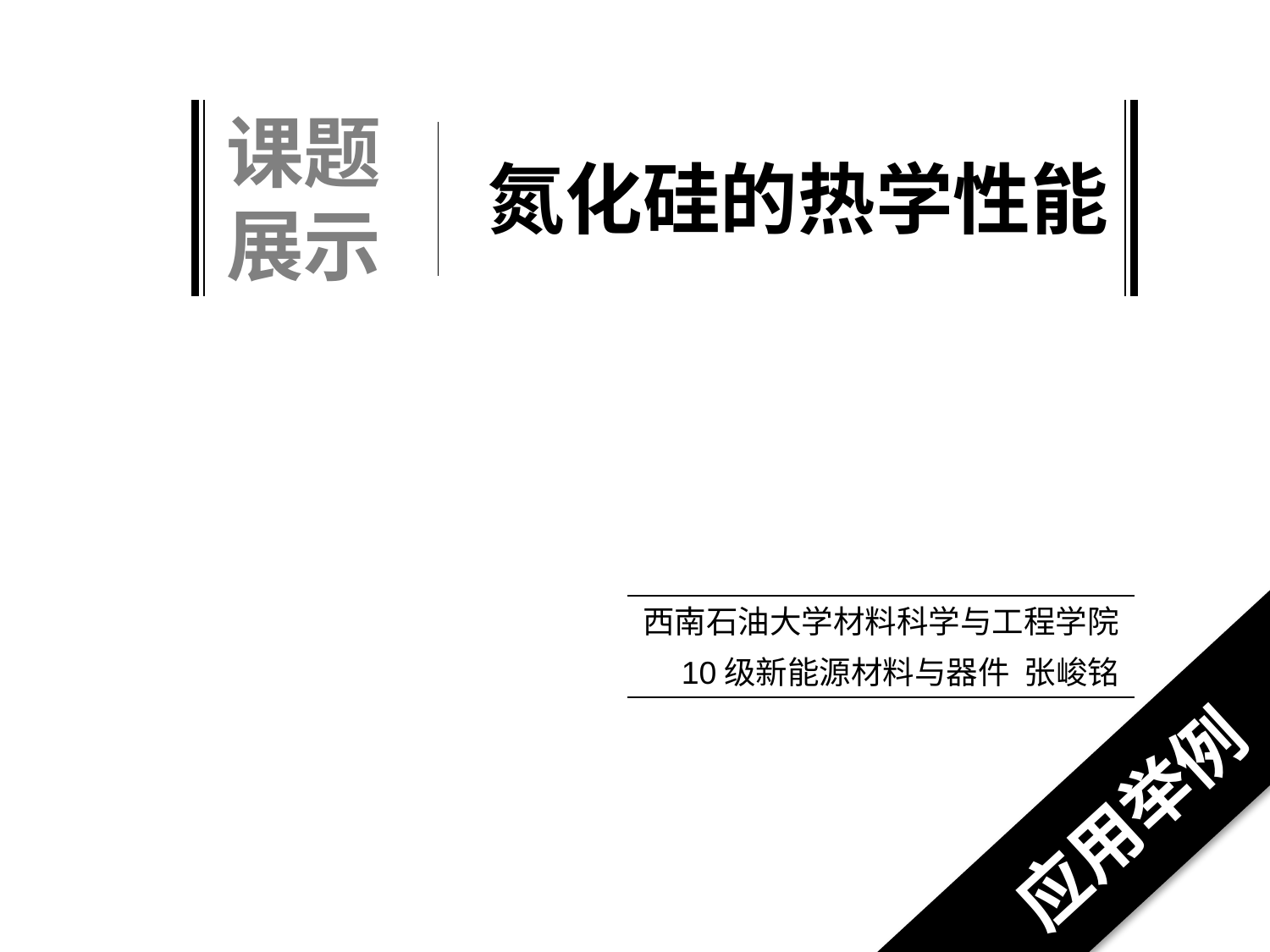

课题展示
氮化硅的热学性能
西南石油大学材料科学与工程学院
10级新能源材料与器件  张峻铭